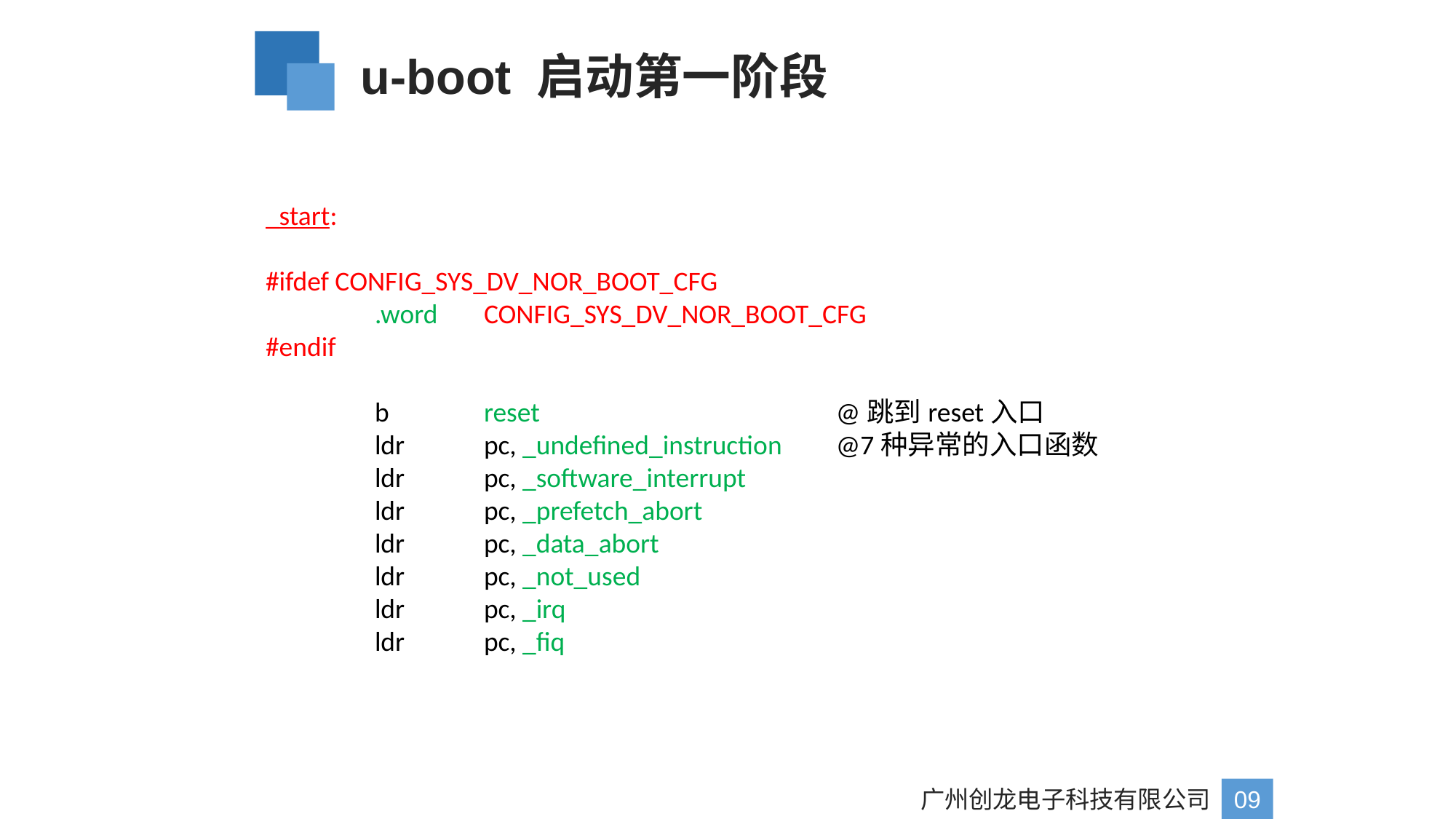

u-boot 启动第一阶段
_start:

#ifdef CONFIG_SYS_DV_NOR_BOOT_CFG
	.word	CONFIG_SYS_DV_NOR_BOOT_CFG
#endif

	b	reset			    @跳到reset入口
	ldr	pc, _undefined_instruction	    @7种异常的入口函数
	ldr	pc, _software_interrupt
	ldr	pc, _prefetch_abort
	ldr	pc, _data_abort
	ldr	pc, _not_used
	ldr	pc, _irq
	ldr	pc, _fiq
广州创龙电子科技有限公司
09